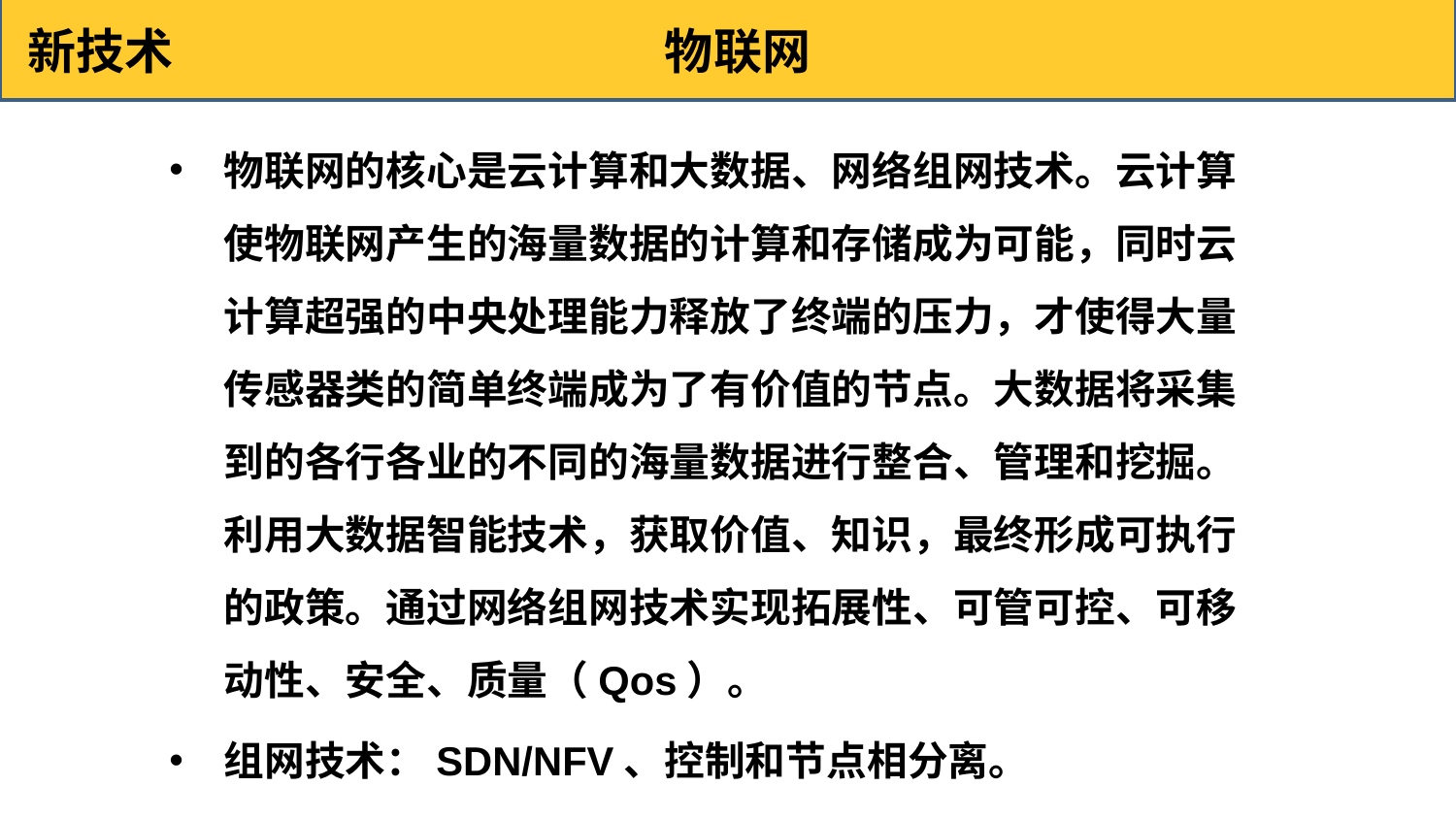

新技术                                             物联网

物联网的核心是云计算和大数据、网络组网技术。云计算使物联网产生的海量数据的计算和存储成为可能，同时云计算超强的中央处理能力释放了终端的压力，才使得大量传感器类的简单终端成为了有价值的节点。大数据将采集到的各行各业的不同的海量数据进行整合、管理和挖掘。利用大数据智能技术，获取价值、知识，最终形成可执行的政策。通过网络组网技术实现拓展性、可管可控、可移动性、安全、质量（Qos）。
组网技术：SDN/NFV、控制和节点相分离。

41